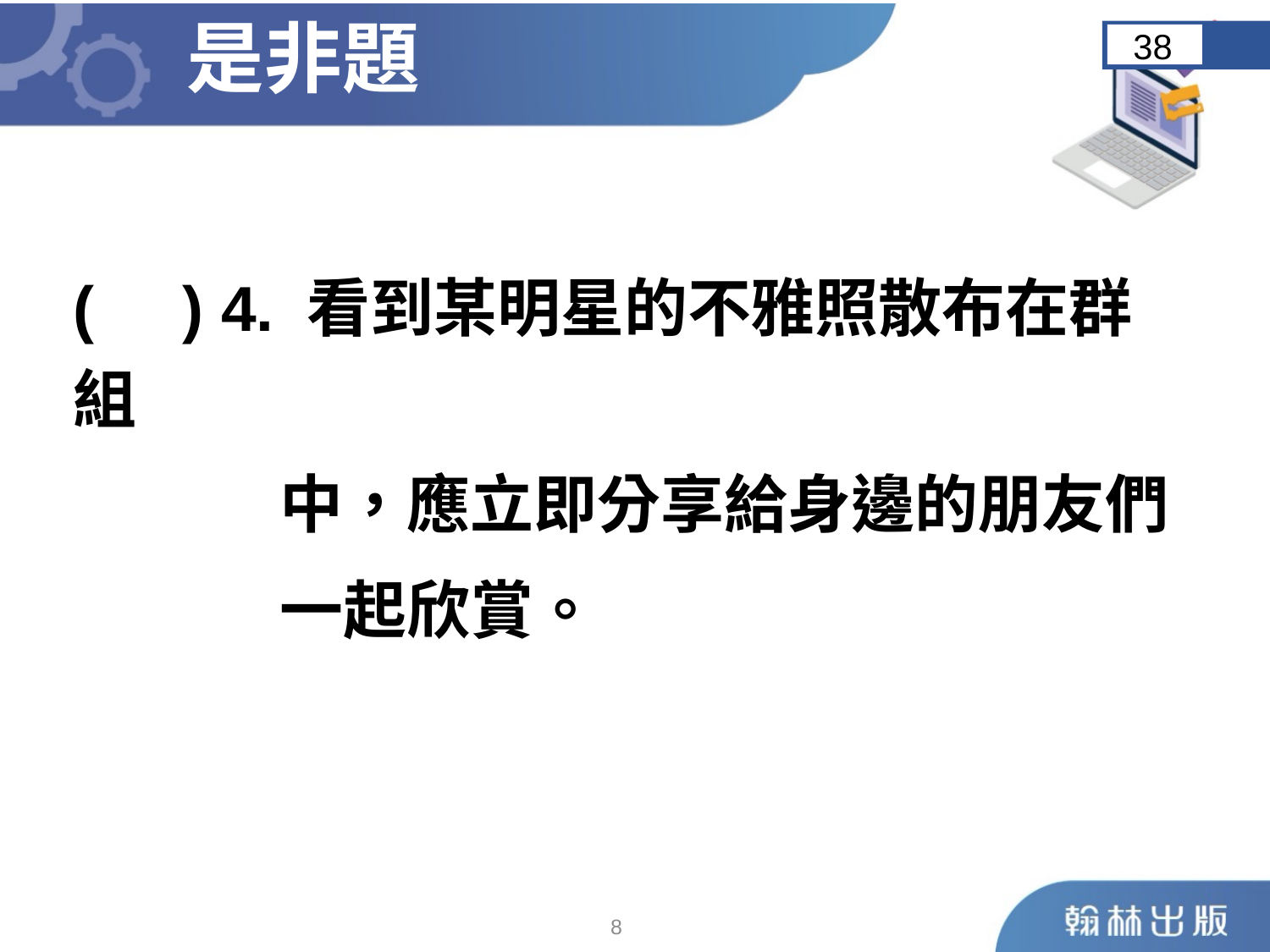

是非題
38
	(     ) 4. 看到某明星的不雅照散布在群組
               中，應立即分享給身邊的朋友們
               一起欣賞。
8